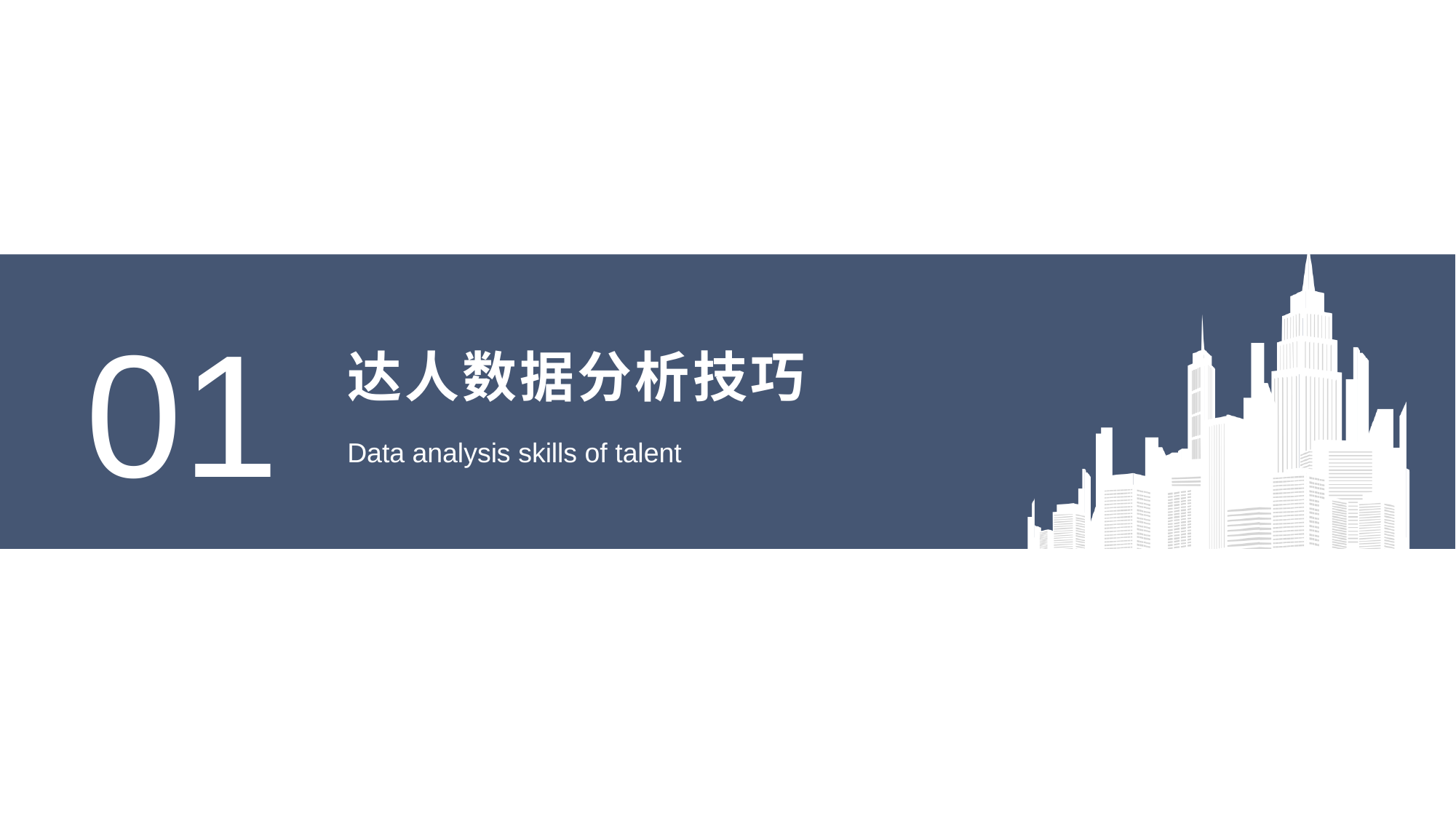

01
# 达人数据分析技巧
Data analysis skills of talent